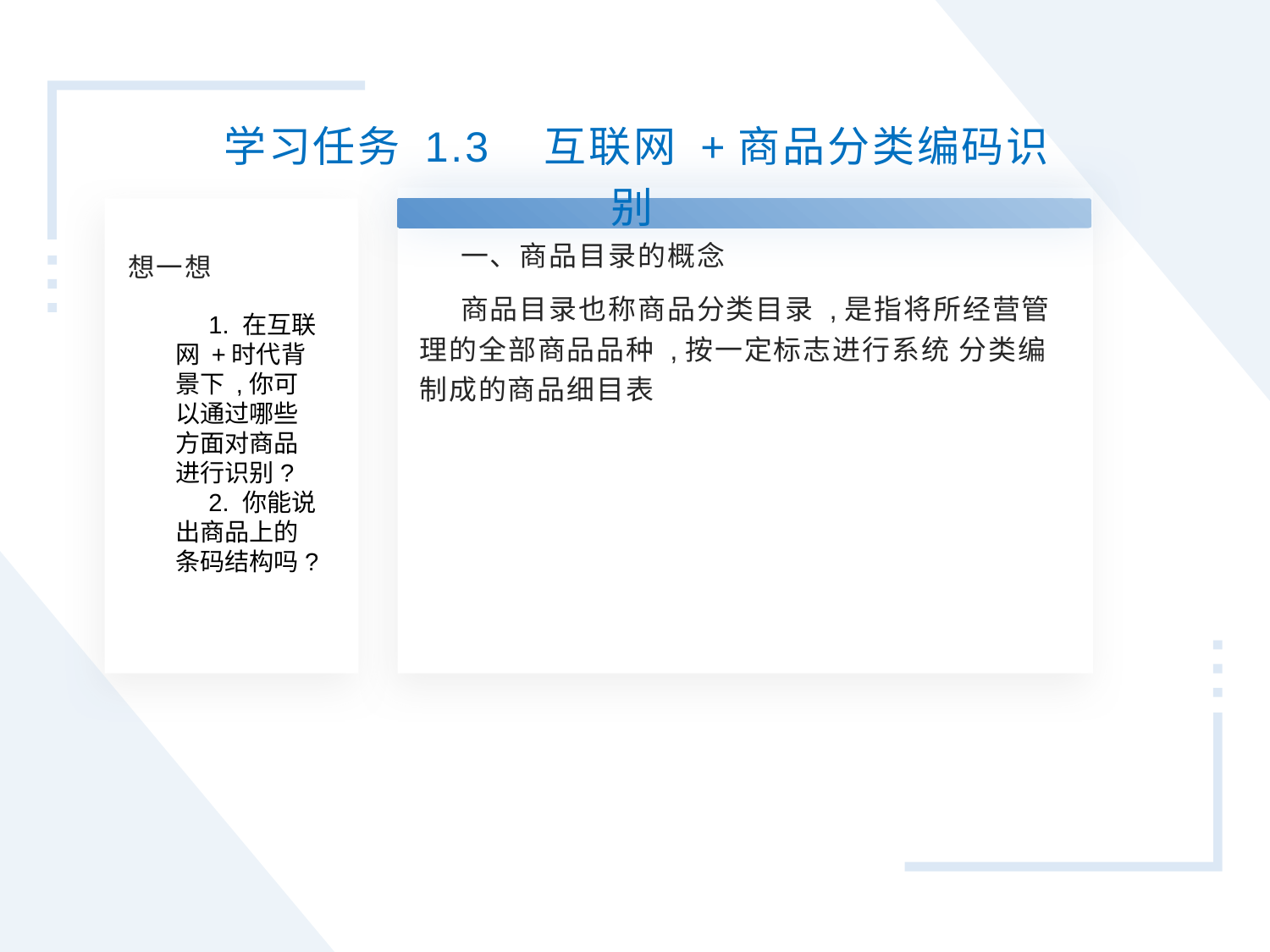

学习任务 1.3   互联网 +商品分类编码识别

1.你对商品的发展史有哪些了解呢?
2.经过劳动生产的产品都是商品吗? 你能列举几个例子证明你的观点吗?

一、商品目录的概念
商品目录也称商品分类目录 ,是指将所经营管理的全部商品品种 ,按一定标志进行系统 分类编制成的商品细目表
想一想
1. 在互联网 +时代背景下 ,你可以通过哪些方面对商品进行识别?
2. 你能说出商品上的条码结构吗?